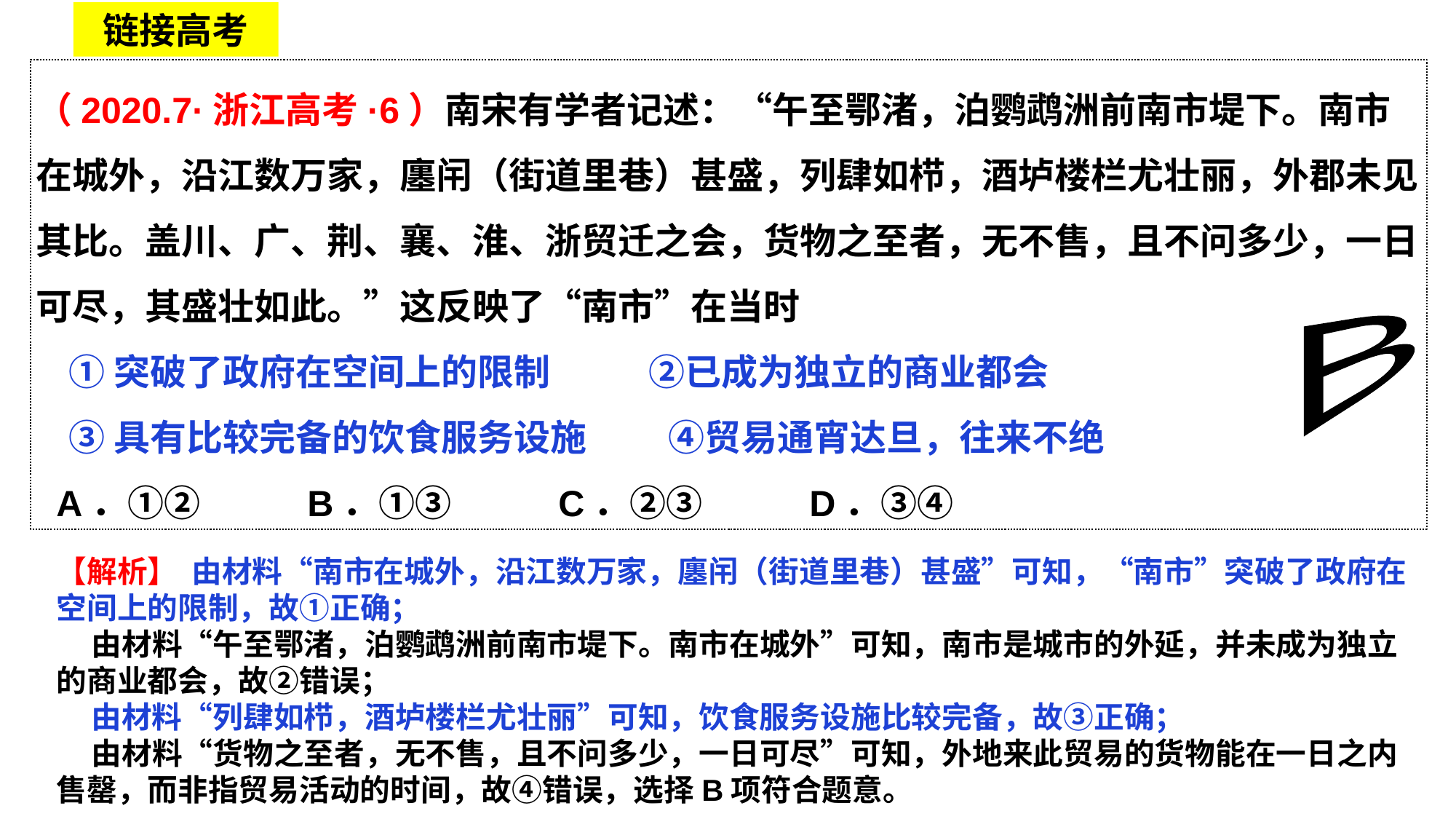

链接高考
（2020.7·浙江高考·6）南宋有学者记述：“午至鄂渚，泊鹦鹉洲前南市堤下。南市在城外，沿江数万家，廛闬（街道里巷）甚盛，列肆如栉，酒垆楼栏尤壮丽，外郡未见其比。盖川、广、荆、襄、淮、浙贸迁之会，货物之至者，无不售，且不问多少，一日可尽，其盛壮如此。”这反映了“南市”在当时
    ①突破了政府在空间上的限制            ②已成为独立的商业都会
    ③具有比较完备的饮食服务设施          ④贸易通宵达旦，往来不绝
  A．①②            B．①③            C．②③            D．③④
B
【解析】  由材料“南市在城外，沿江数万家，廛闬（街道里巷）甚盛”可知，“南市”突破了政府在空间上的限制，故①正确；
    由材料“午至鄂渚，泊鹦鹉洲前南市堤下。南市在城外”可知，南市是城市的外延，并未成为独立的商业都会，故②错误；
    由材料“列肆如栉，酒垆楼栏尤壮丽”可知，饮食服务设施比较完备，故③正确；
    由材料“货物之至者，无不售，且不问多少，一日可尽”可知，外地来此贸易的货物能在一日之内售罄，而非指贸易活动的时间，故④错误，选择B项符合题意。